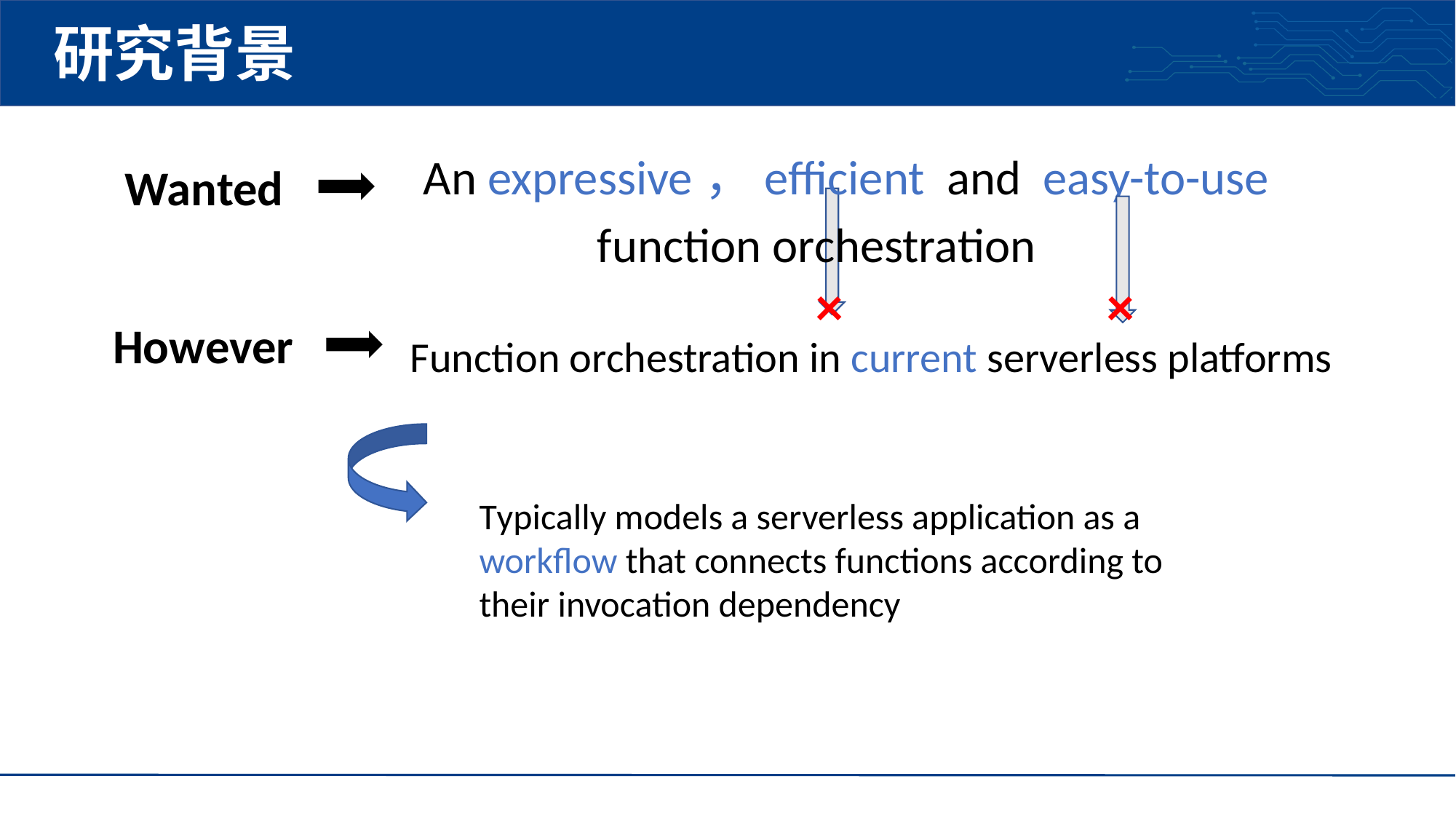

# 研究背景
An expressive，efficient  and  easy-to-use

Wanted

function orchestration
×
×
However
Function orchestration in current serverless platforms

Typically models a serverless application as a workflow that connects functions according to their invocation dependency
4